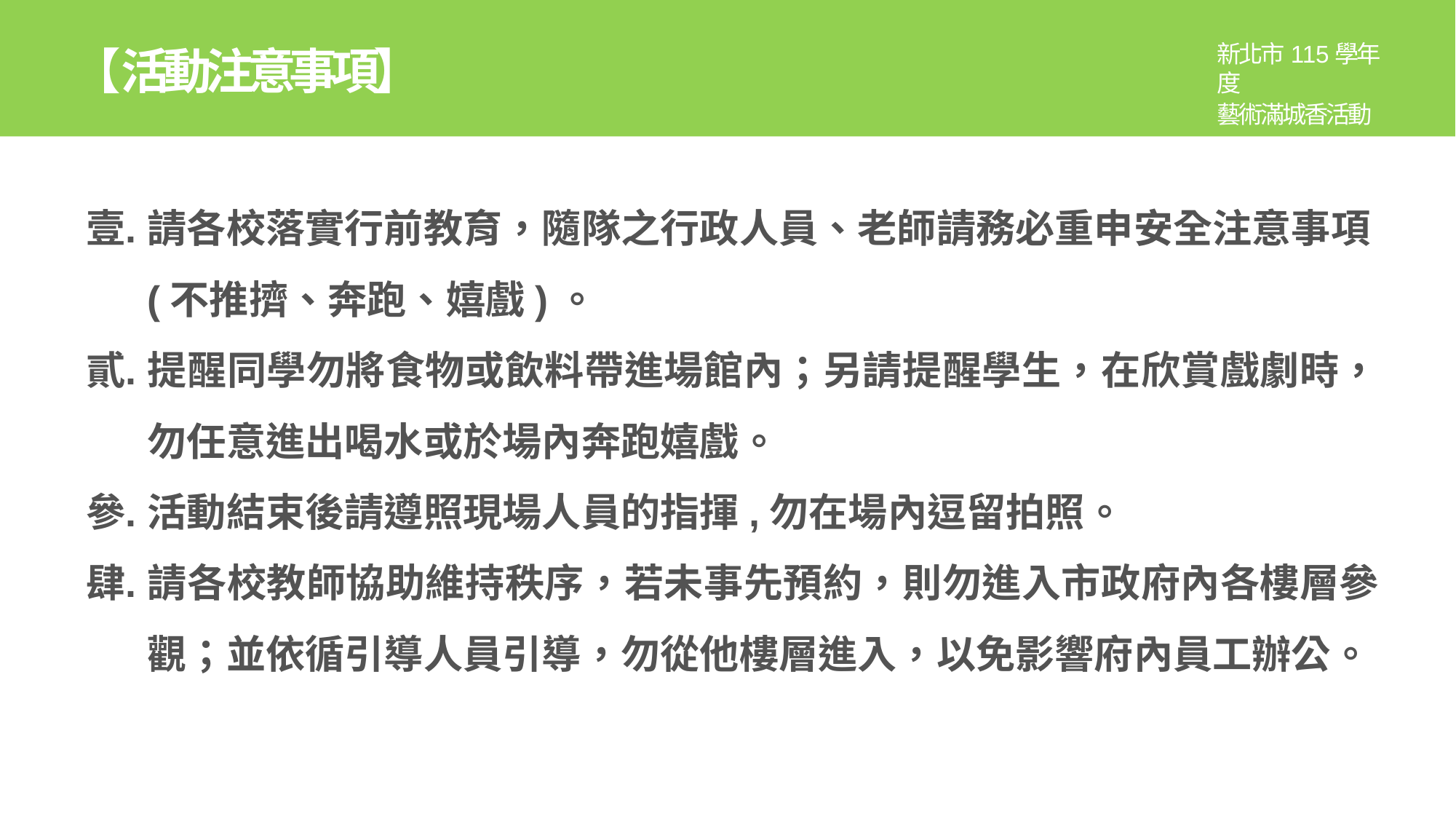

新北市115學年度
藝術滿城香活動
【活動注意事項】
請各校落實行前教育，隨隊之行政人員、老師請務必重申安全注意事項(不推擠、奔跑、嬉戲)。
提醒同學勿將食物或飲料帶進場館內；另請提醒學生，在欣賞戲劇時，勿任意進出喝水或於場內奔跑嬉戲。
活動結束後請遵照現場人員的指揮,勿在場內逗留拍照。
請各校教師協助維持秩序，若未事先預約，則勿進入市政府內各樓層參觀；並依循引導人員引導，勿從他樓層進入，以免影響府內員工辦公。